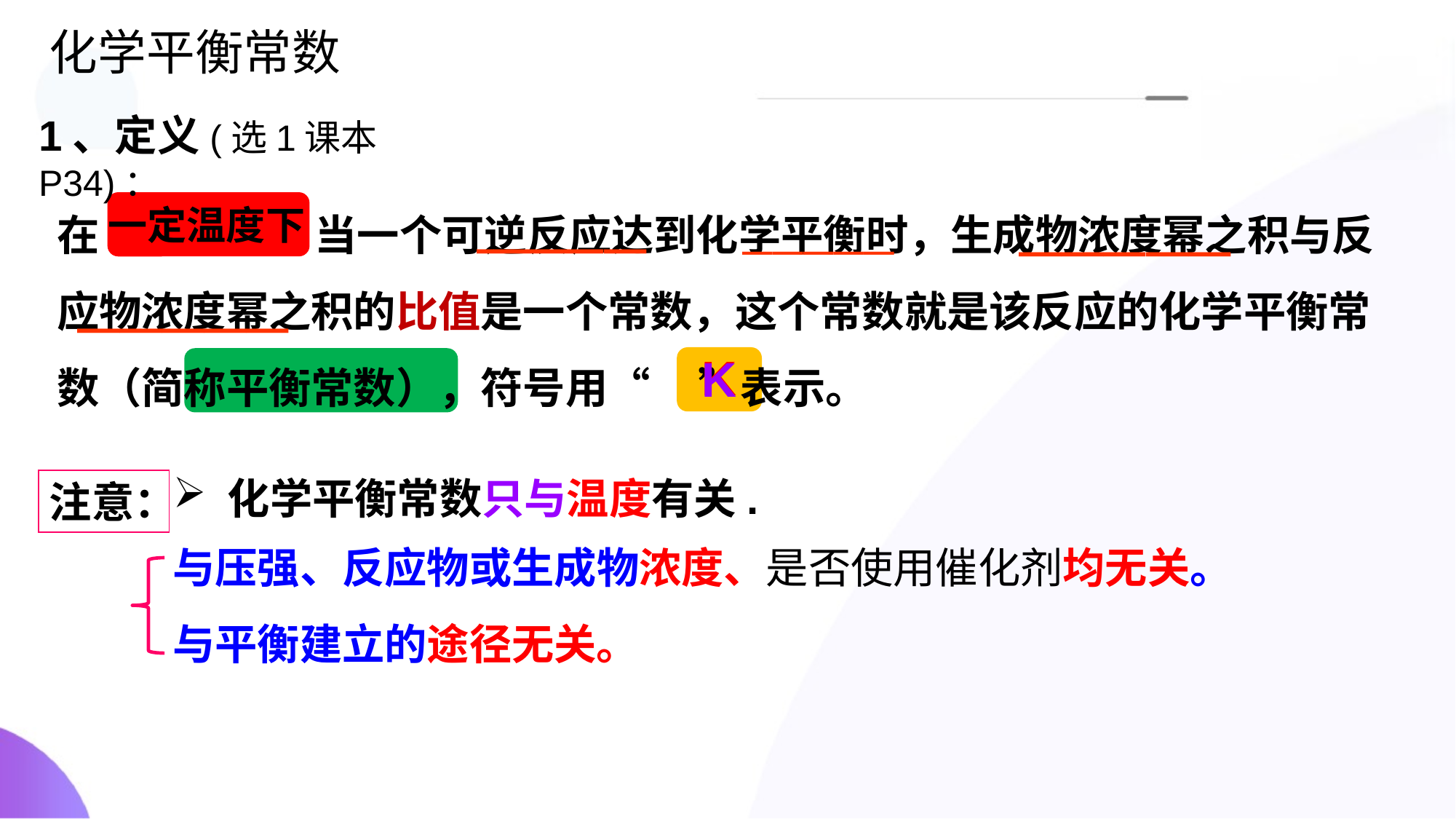

化学平衡常数
1、定义(选1课本P34)：
在                  ，当一个可逆反应达到化学平衡时，生成物浓度幂之积与反应物浓度幂之积的比值是一个常数，这个常数就是该反应的化学平衡常数（简称平衡常数），符号用“     ”表示。

一定温度下
————
—————
—————
—————
K
K

化学平衡常数只与温度有关.
注意：
与压强、反应物或生成物浓度、是否使用催化剂均无关。

与平衡建立的途径无关。